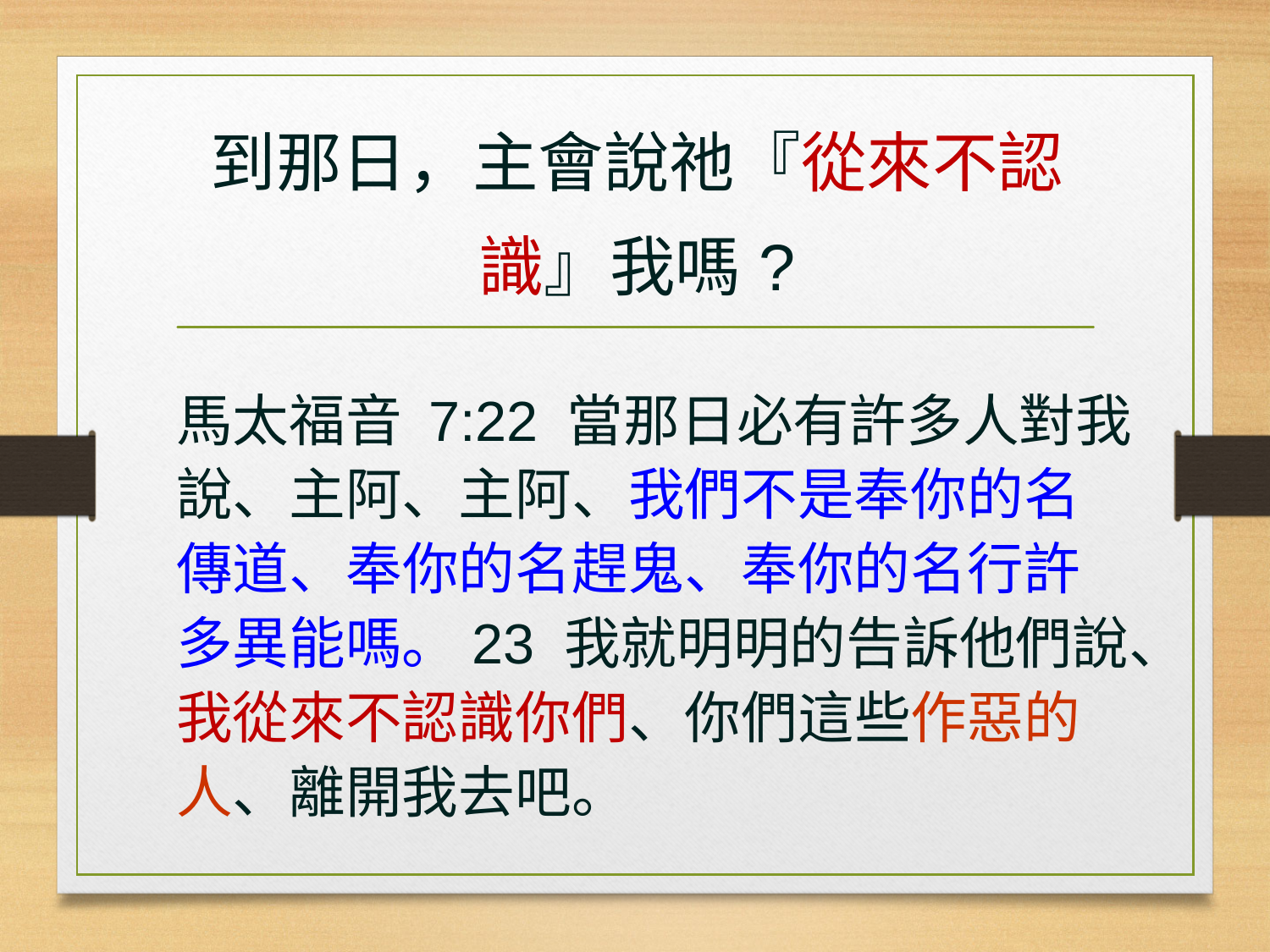

# 到那日，主會說祂『從來不認識』我嗎?
馬太福音 7:22 當那日必有許多人對我說、主阿、主阿、我們不是奉你的名傳道、奉你的名趕鬼、奉你的名行許多異能嗎。23 我就明明的告訴他們說、我從來不認識你們、你們這些作惡的人、離開我去吧。